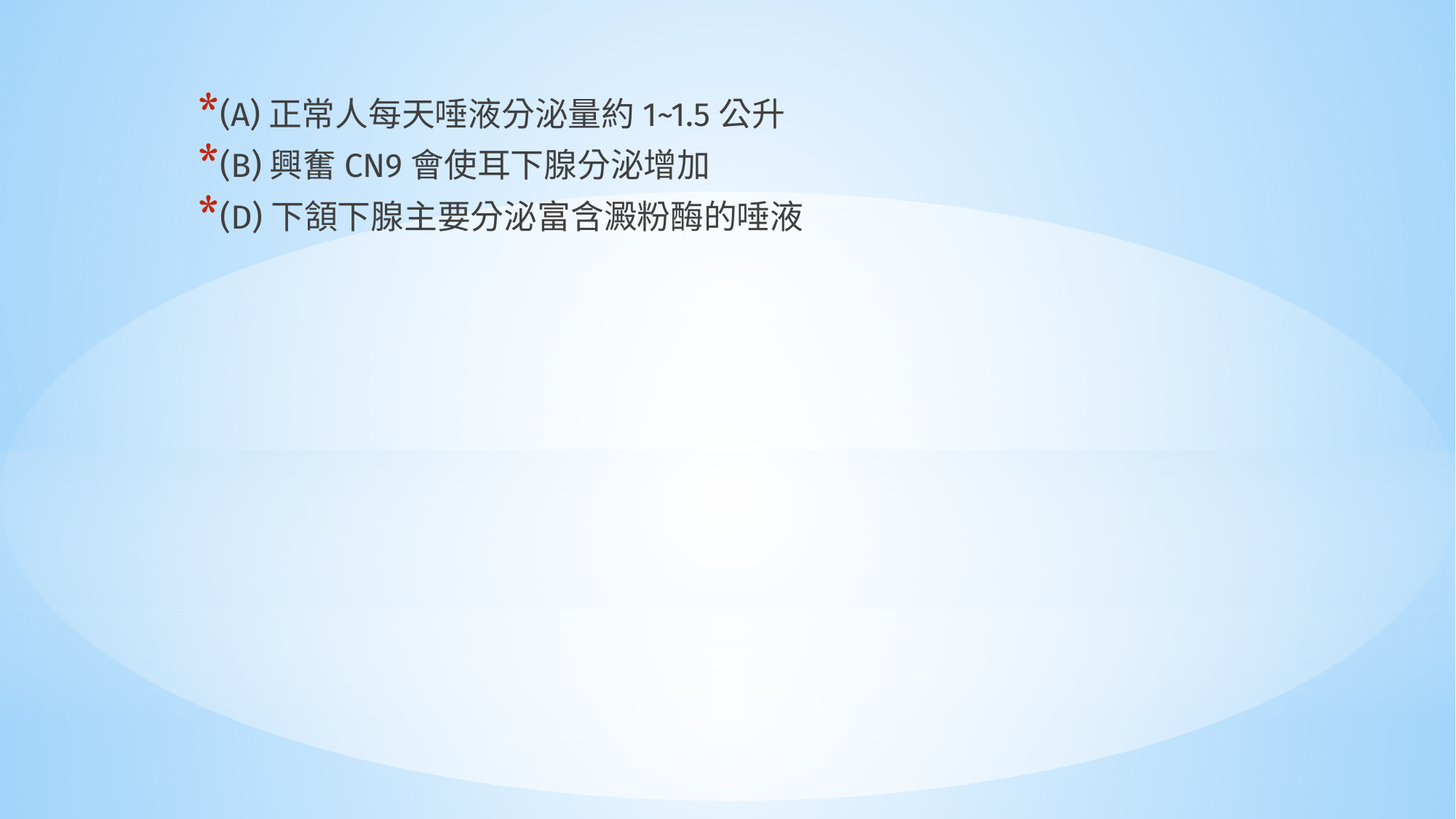

(A)正常人每天唾液分泌量約1~1.5公升
(B)興奮CN9會使耳下腺分泌增加
(D)下頷下腺主要分泌富含澱粉酶的唾液

#